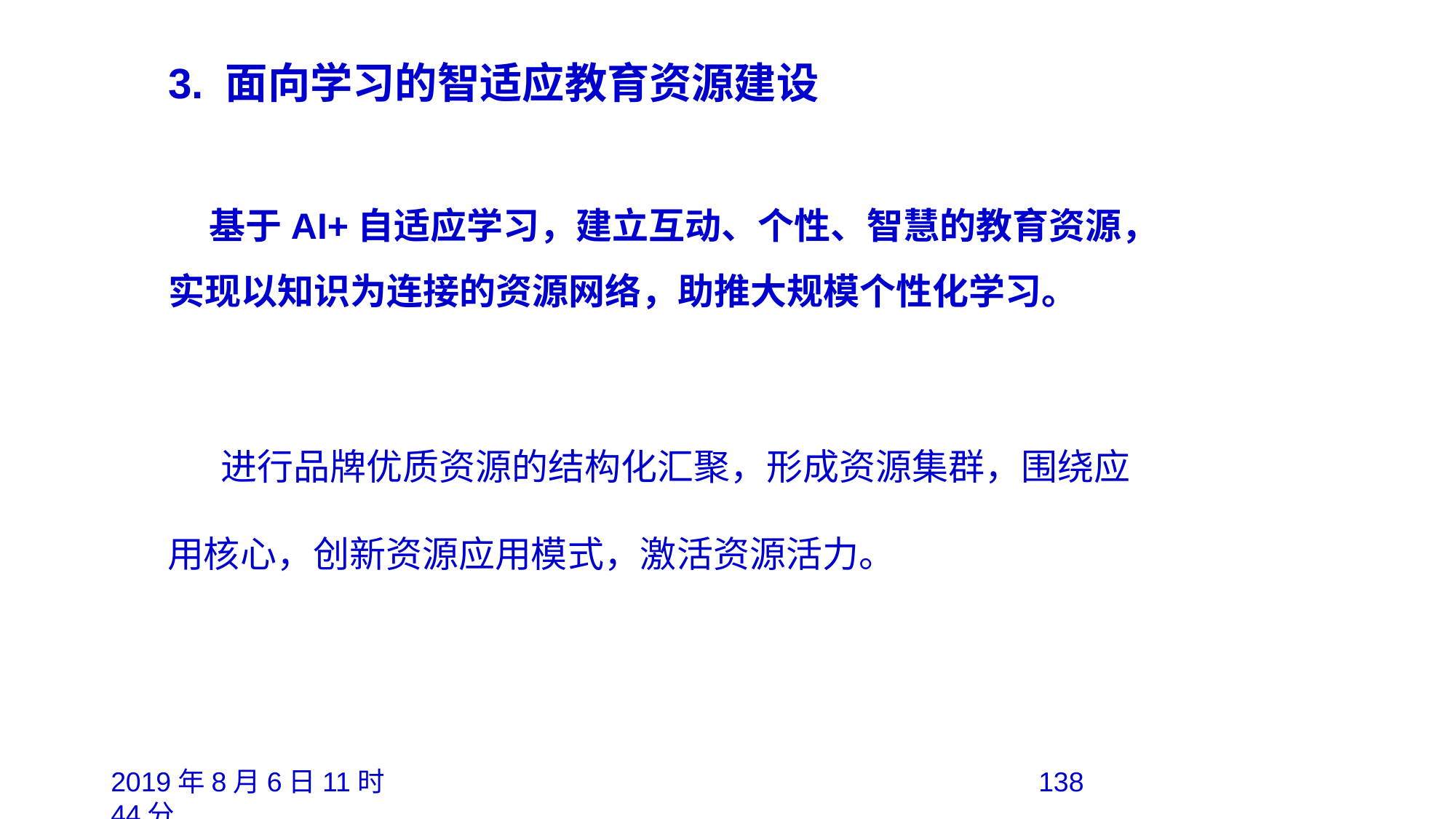

3. 面向学习的智适应教育资源建设
    基于AI+自适应学习，建立互动、个性、智慧的教育资源，实现以知识为连接的资源网络，助推大规模个性化学习。
 进行品牌优质资源的结构化汇聚，形成资源集群，围绕应用核心，创新资源应用模式，激活资源活力。
2019年8月6日11时44分

138